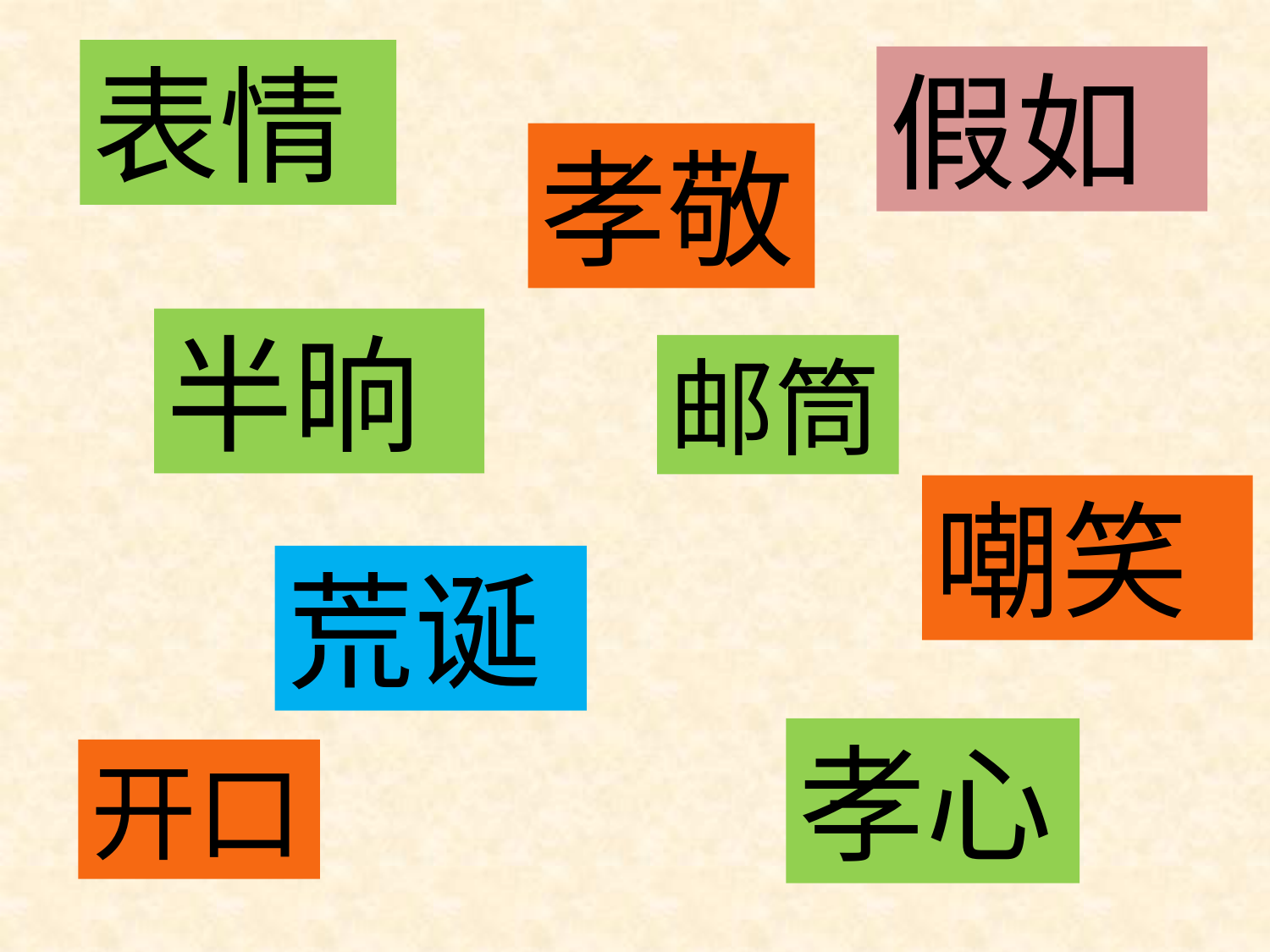

表情
假如
孝敬
半晌
邮筒
嘲笑
荒诞
孝心
开口